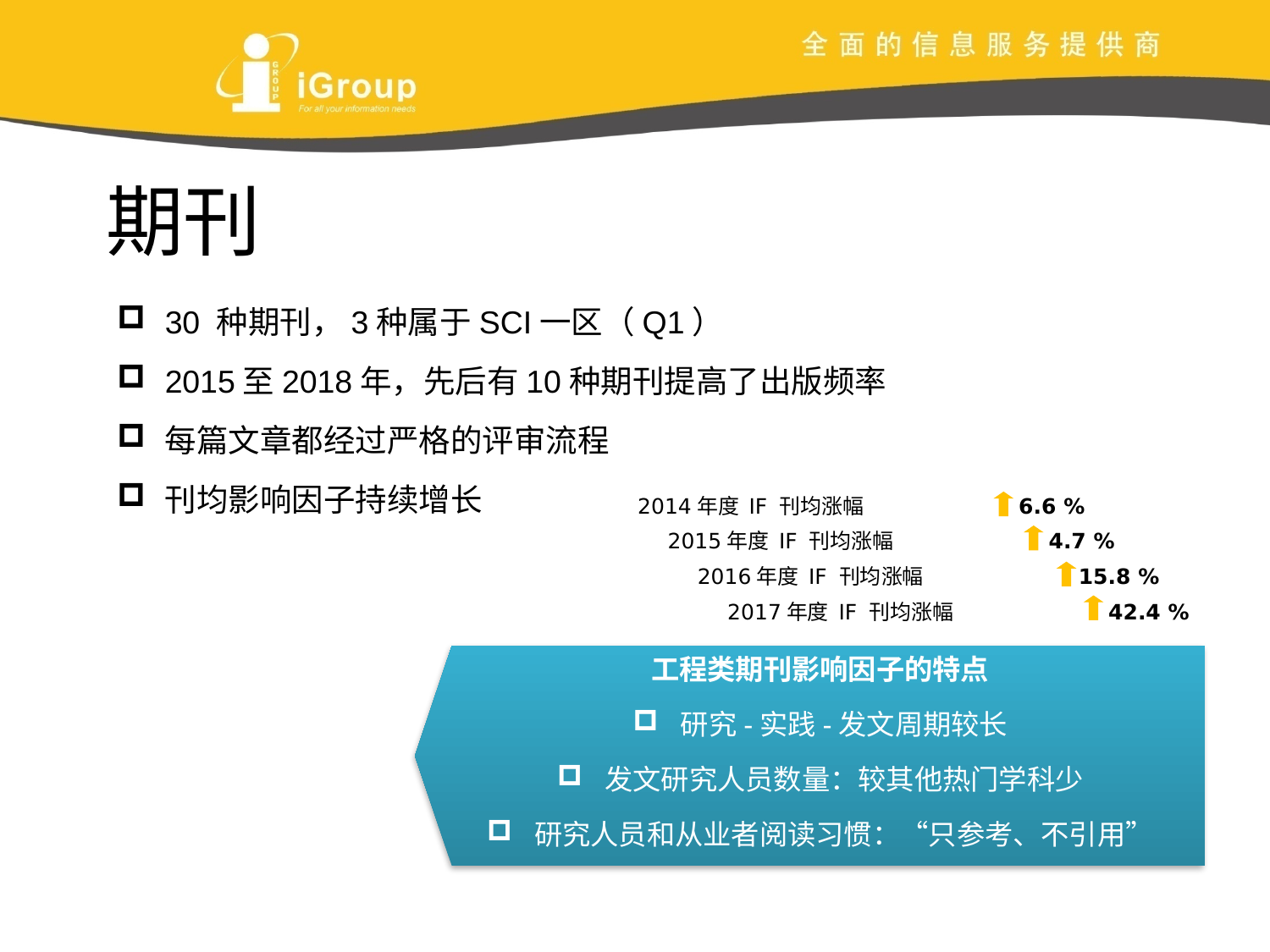

期刊
30 种期刊，3种属于SCI一区（Q1）
2015至2018年，先后有10种期刊提高了出版频率
每篇文章都经过严格的评审流程
刊均影响因子持续增长
2014年度 IF 刊均涨幅		6.6 %

2015年度 IF 刊均涨幅		4.7 %

2016年度 IF 刊均涨幅		15.8 %

2017年度 IF 刊均涨幅		42.4 %

工程类期刊影响因子的特点
研究-实践-发文周期较长
发文研究人员数量：较其他热门学科少
研究人员和从业者阅读习惯：“只参考、不引用”